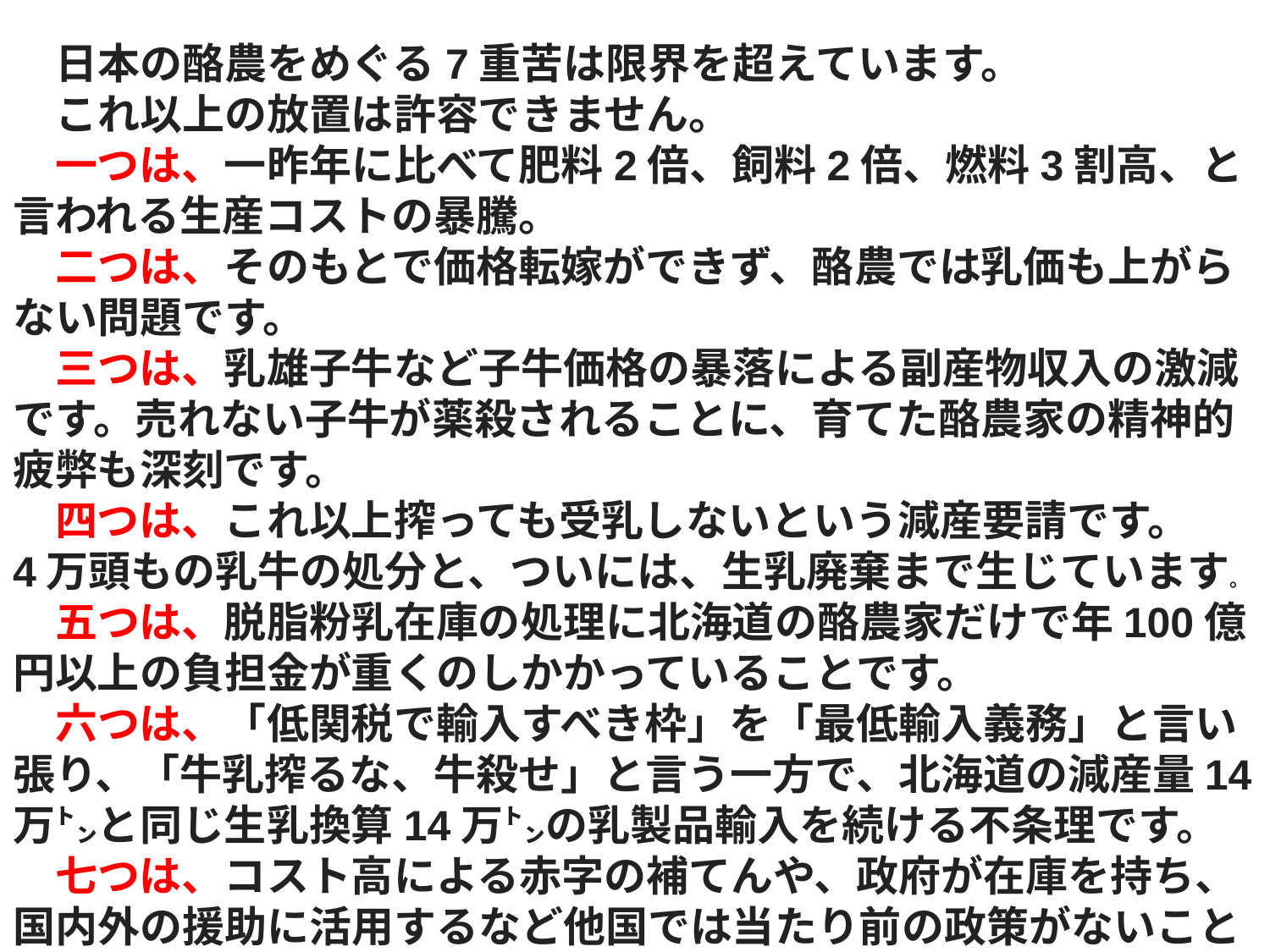

日本の酪農をめぐる7重苦は限界を超えています。
　これ以上の放置は許容できません。
　一つは、一昨年に比べて肥料2倍、飼料2倍、燃料3割高、と言われる生産コストの暴騰。
　二つは、そのもとで価格転嫁ができず、酪農では乳価も上がらない問題です。
　三つは、乳雄子牛など子牛価格の暴落による副産物収入の激減です。売れない子牛が薬殺されることに、育てた酪農家の精神的疲弊も深刻です。
　四つは、これ以上搾っても受乳しないという減産要請です。
4万頭もの乳牛の処分と、ついには、生乳廃棄まで生じています。
　五つは、脱脂粉乳在庫の処理に北海道の酪農家だけで年100億円以上の負担金が重くのしかかっていることです。
　六つは、「低関税で輸入すべき枠」を「最低輸入義務」と言い張り、「牛乳搾るな、牛殺せ」と言う一方で、北海道の減産量14万㌧と同じ生乳換算14万㌧の乳製品輸入を続ける不条理です。
　七つは、コスト高による赤字の補てんや、政府が在庫を持ち、国内外の援助に活用するなど他国では当たり前の政策がないことです。